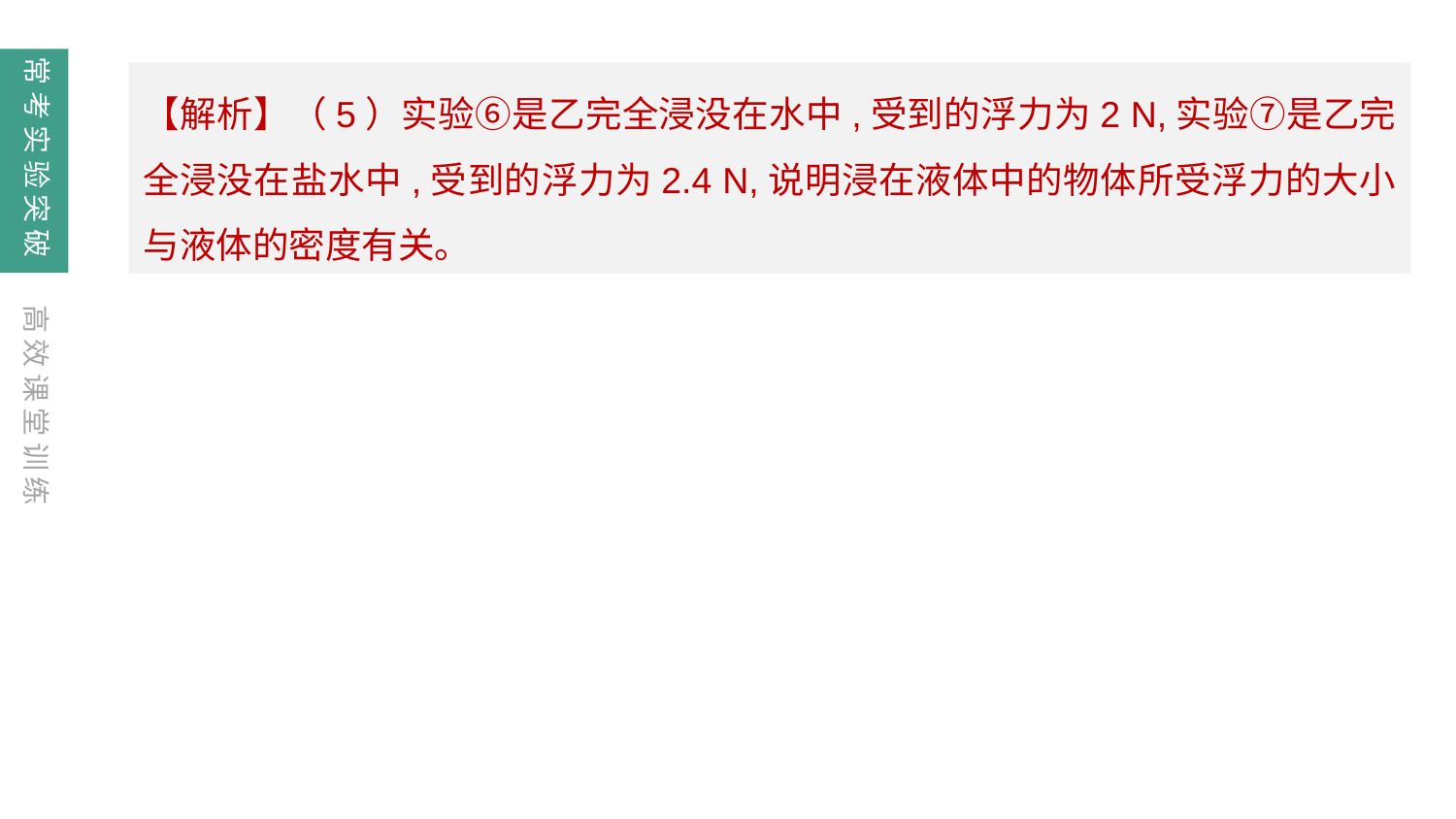

常考实验突破

【解析】（5）实验⑥是乙完全浸没在水中,受到的浮力为2 N,实验⑦是乙完全浸没在盐水中,受到的浮力为2.4 N,说明浸在液体中的物体所受浮力的大小与液体的密度有关。
高效课堂训练